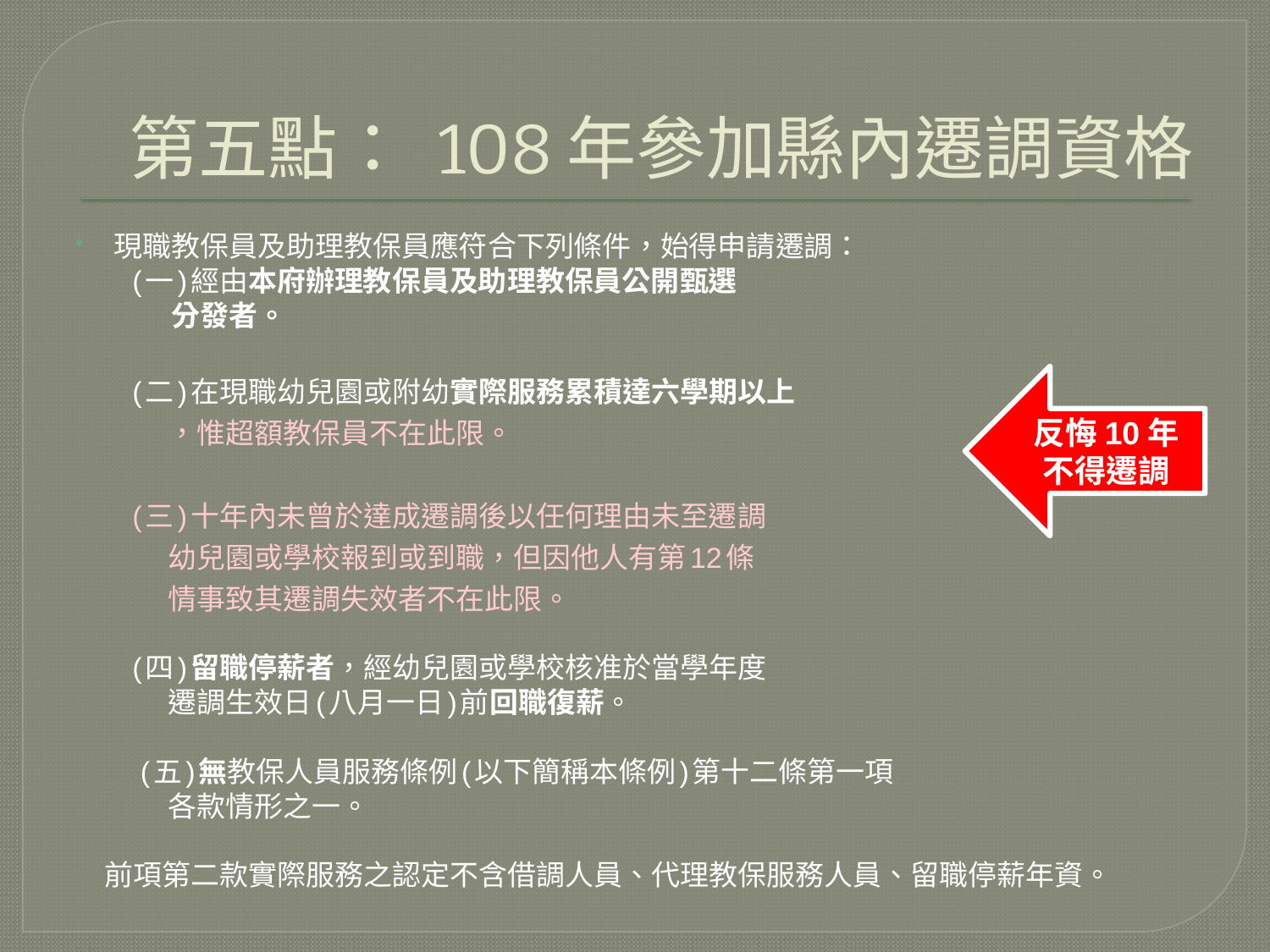

# 第五點： 108年參加縣內遷調資格
現職教保員及助理教保員應符合下列條件，始得申請遷調：
       (一)經由本府辦理教保員及助理教保員公開甄選
              分發者。

       (二)在現職幼兒園或附幼實際服務累積達六學期以上
              ，惟超額教保員不在此限。

       (三)十年內未曾於達成遷調後以任何理由未至遷調
              幼兒園或學校報到或到職，但因他人有第12條
              情事致其遷調失效者不在此限。

       (四)留職停薪者，經幼兒園或學校核准於當學年度
              遷調生效日(八月一日)前回職復薪。

        (五)無教保人員服務條例(以下簡稱本條例)第十二條第一項
              各款情形之一。

    前項第二款實際服務之認定不含借調人員、代理教保服務人員、留職停薪年資。
反悔10年
不得遷調